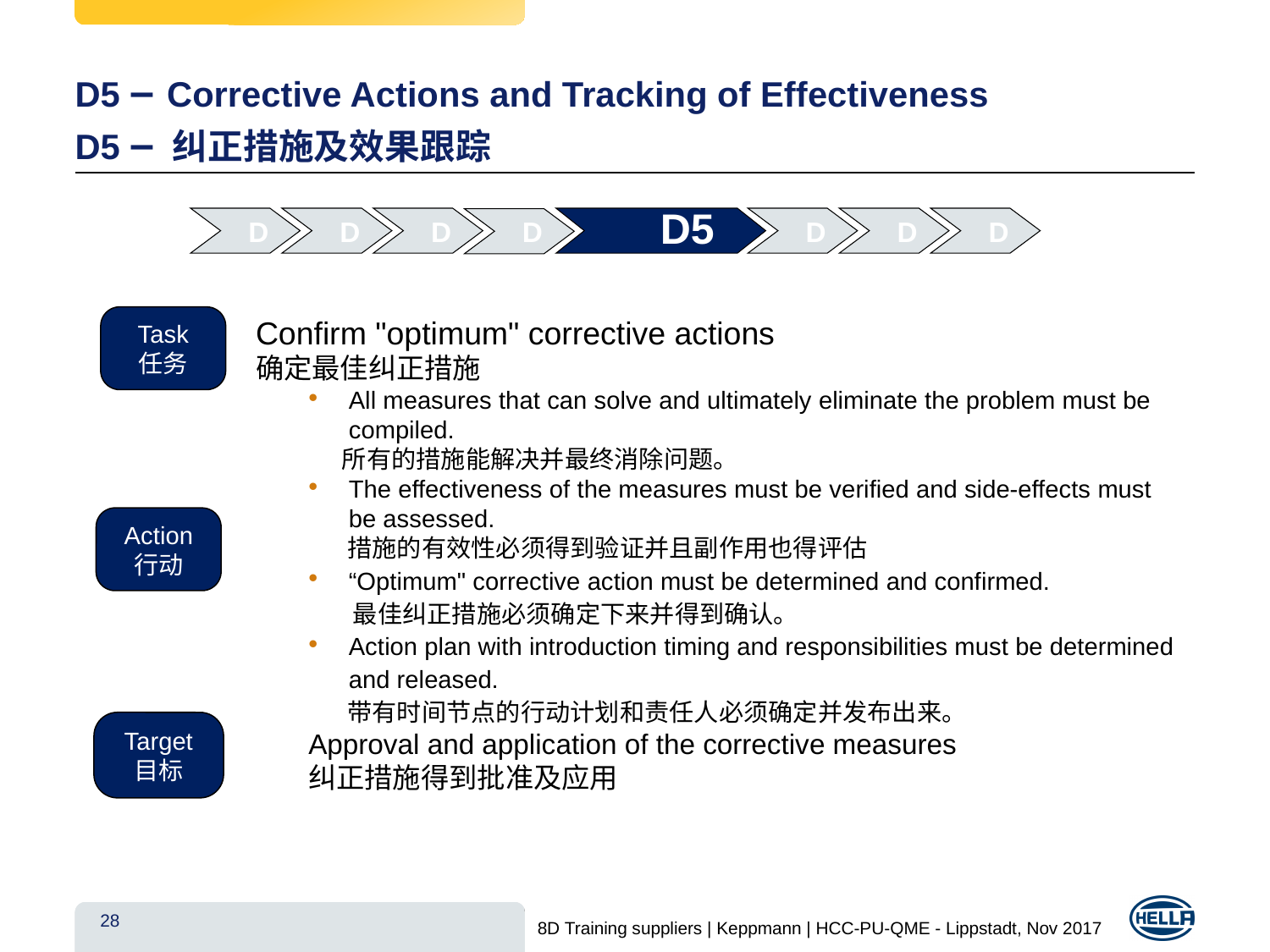

# D5 – Corrective Actions and Tracking of Effectiveness tra D5 – 纠正措施及效果跟踪cking of effectiveness
  D1
  D2
  D3
D5
  D 6
  D 7
  D 8
  D4
Confirm "optimum" corrective actions
确定最佳纠正措施
All measures that can solve and ultimately eliminate the problem must be compiled.
     所有的措施能解决并最终消除问题。
The effectiveness of the measures must be verified and side-effects must be assessed.
      措施的有效性必须得到验证并且副作用也得评估
“Optimum" corrective action must be determined and confirmed.
       最佳纠正措施必须确定下来并得到确认。
Action plan with introduction timing and responsibilities must be determined and released.
      带有时间节点的行动计划和责任人必须确定并发布出来。
Approval and application of the corrective measures
纠正措施得到批准及应用
Task
任务
Action
行动
Target
目标
28